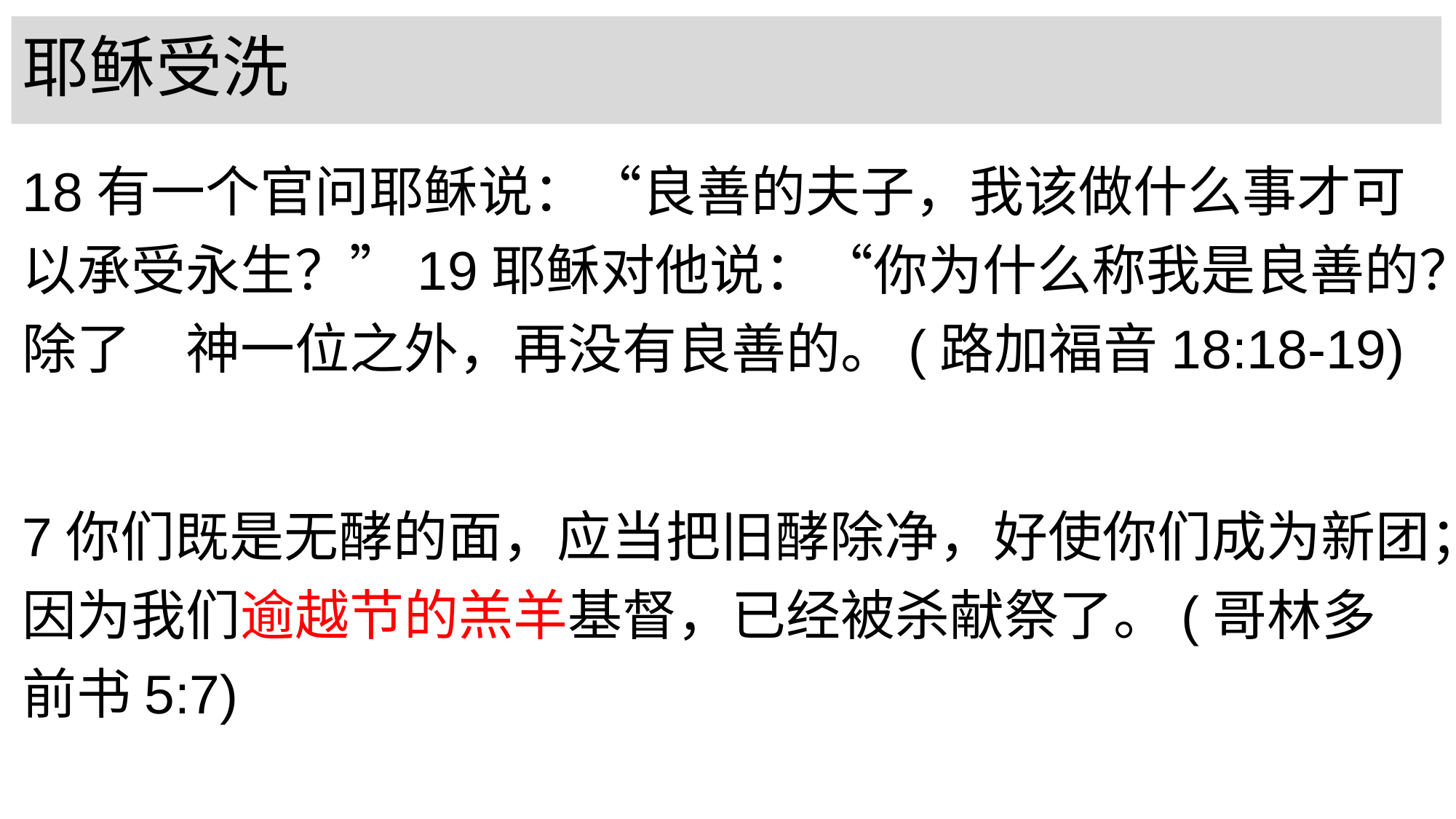

# 耶稣受洗
18有一个官问耶稣说：“良善的夫子，我该做什么事才可以承受永生？”19耶稣对他说：“你为什么称我是良善的？除了　神一位之外，再没有良善的。(路加福音18:18-19)

7你们既是无酵的面，应当把旧酵除净，好使你们成为新团；因为我们逾越节的羔羊基督，已经被杀献祭了。(哥林多前书5:7)